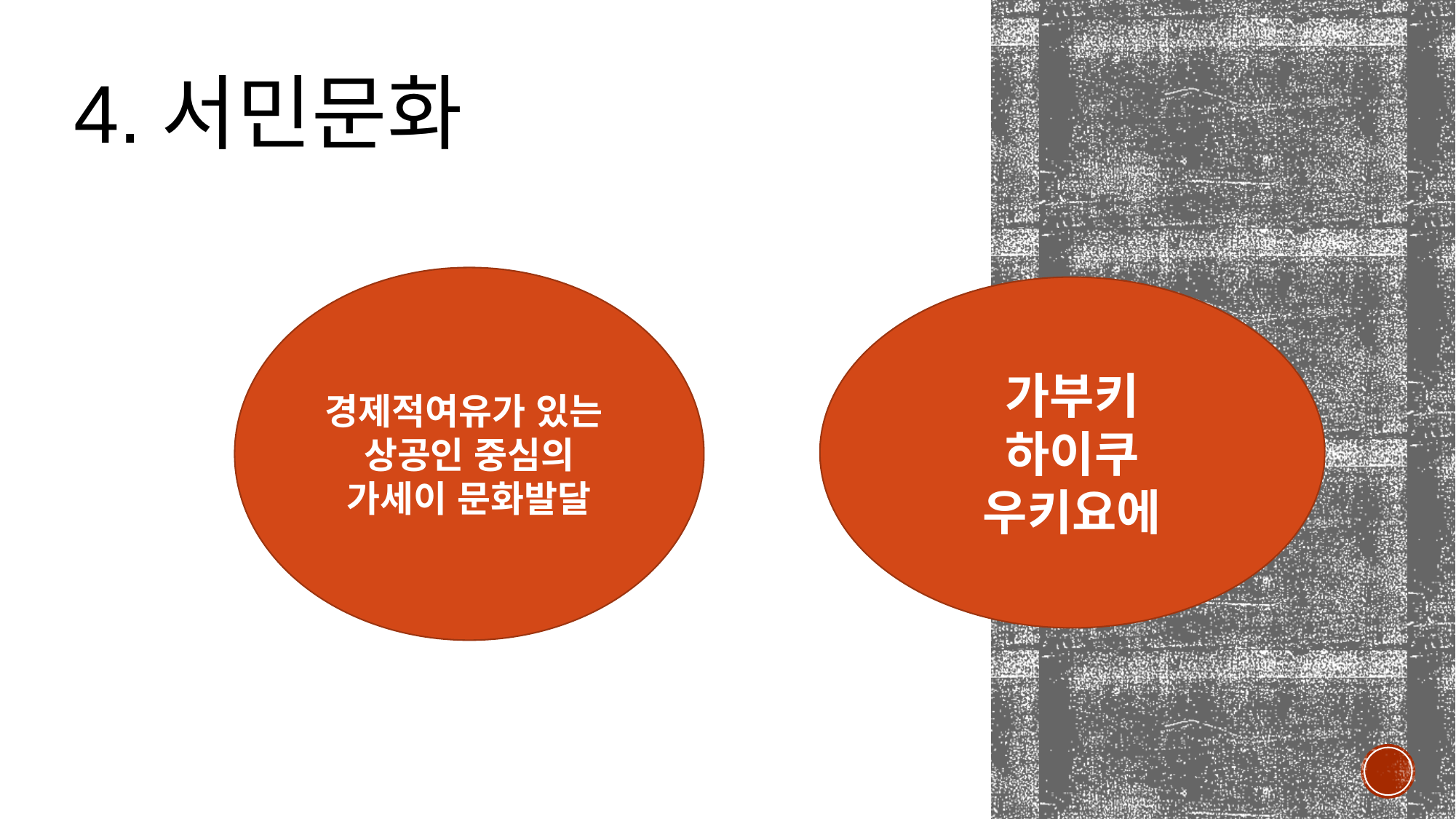

4.서민문화
경제적여유가 있는
상공인 중심의 가세이 문화발달
가부키
하이쿠
우키요에